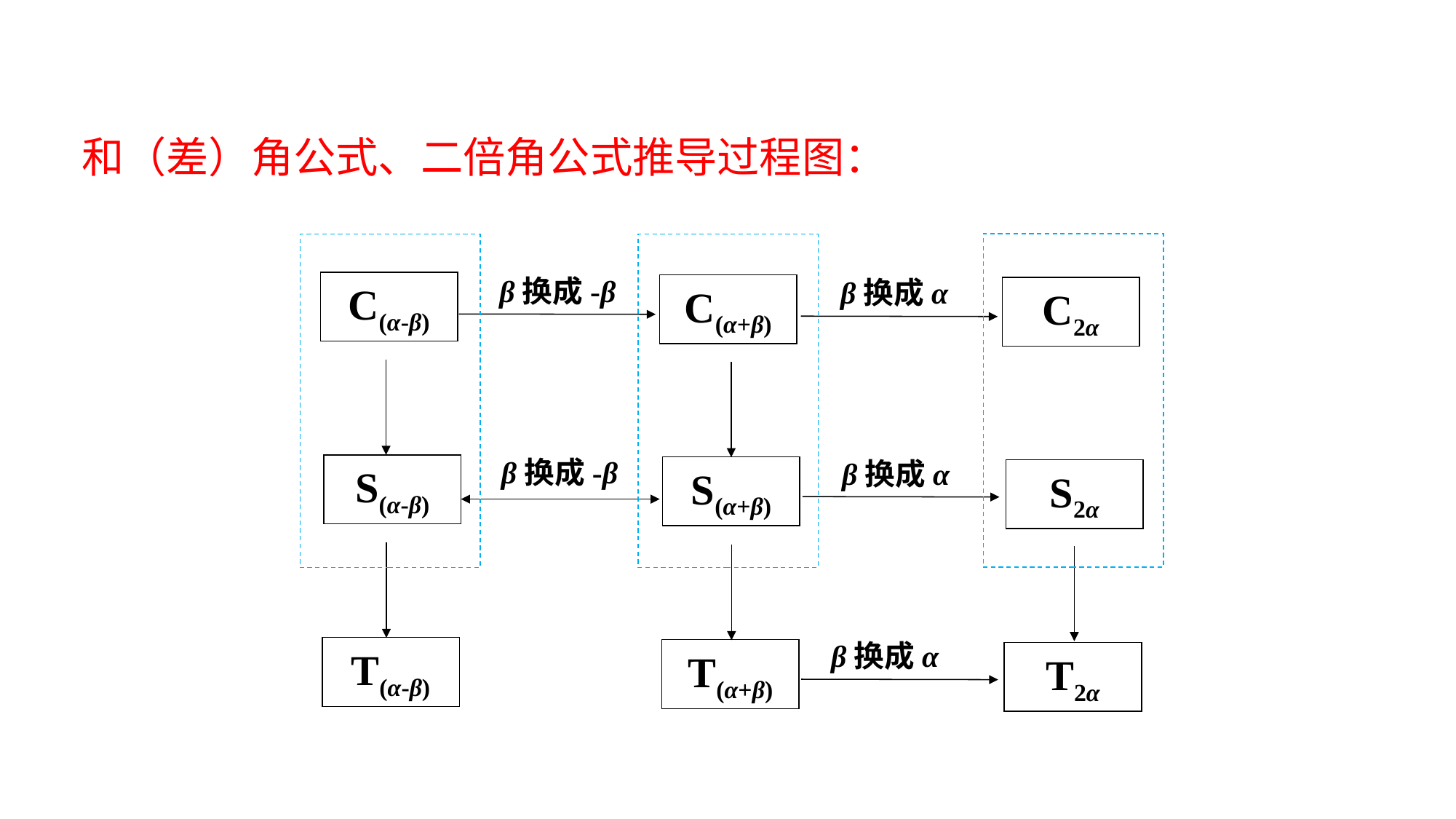

# 归纳小结

和（差）角公式、二倍角公式推导过程图：

β换成-β
β换成α
C(α-β)
C(α+β)
C2α
β换成-β
β换成α
S(α-β)
S(α+β)
S2α
β换成α
T(α-β)
T(α+β)
T2α